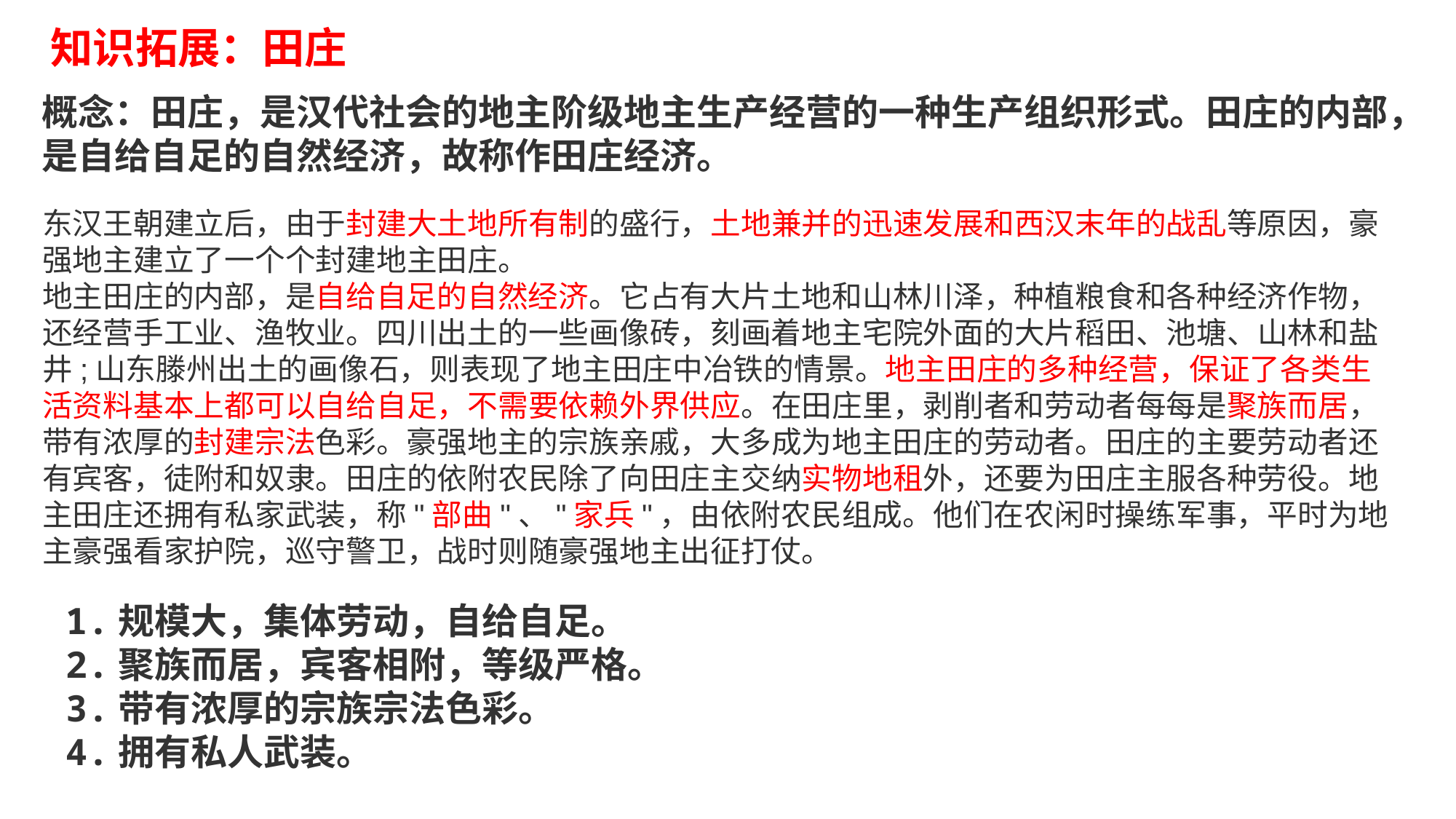

知识拓展：田庄
概念：田庄，是汉代社会的地主阶级地主生产经营的一种生产组织形式。田庄的内部，是自给自足的自然经济，故称作田庄经济。
东汉王朝建立后，由于封建大土地所有制的盛行，土地兼并的迅速发展和西汉末年的战乱等原因，豪强地主建立了一个个封建地主田庄。
地主田庄的内部，是自给自足的自然经济。它占有大片土地和山林川泽，种植粮食和各种经济作物，还经营手工业、渔牧业。四川出土的一些画像砖，刻画着地主宅院外面的大片稻田、池塘、山林和盐井;山东滕州出土的画像石，则表现了地主田庄中冶铁的情景。地主田庄的多种经营，保证了各类生活资料基本上都可以自给自足，不需要依赖外界供应。在田庄里，剥削者和劳动者每每是聚族而居，带有浓厚的封建宗法色彩。豪强地主的宗族亲戚，大多成为地主田庄的劳动者。田庄的主要劳动者还有宾客，徒附和奴隶。田庄的依附农民除了向田庄主交纳实物地租外，还要为田庄主服各种劳役。地主田庄还拥有私家武装，称"部曲"、"家兵"，由依附农民组成。他们在农闲时操练军事，平时为地主豪强看家护院，巡守警卫，战时则随豪强地主出征打仗。
1.规模大，集体劳动，自给自足。
2.聚族而居，宾客相附，等级严格。
3.带有浓厚的宗族宗法色彩。
4.拥有私人武装。